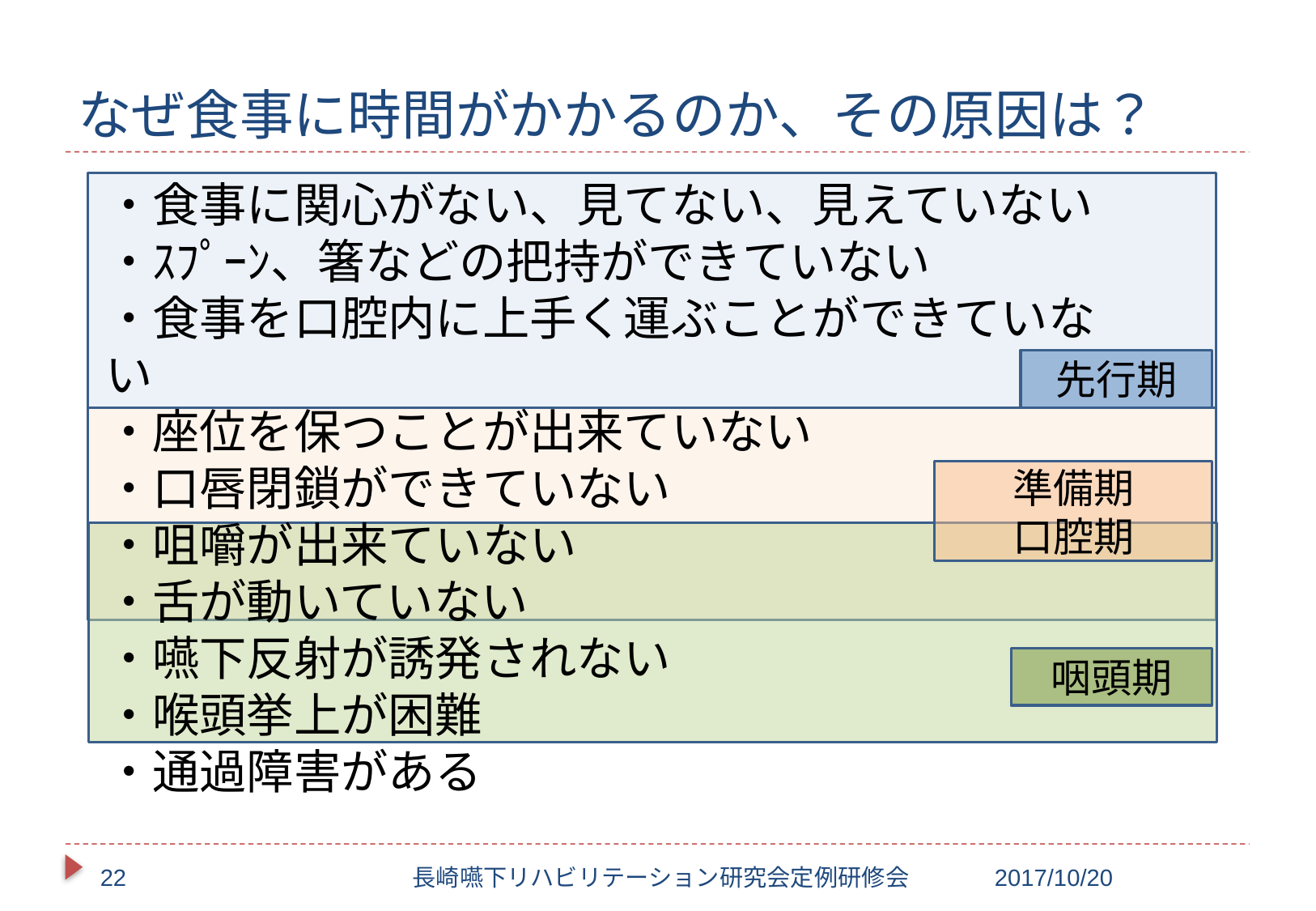

# なぜ食事に時間がかかるのか、その原因は？
・食事に関心がない、見てない、見えていない
・ｽﾌﾟｰﾝ、箸などの把持ができていない
・食事を口腔内に上手く運ぶことができていない
・座位を保つことが出来ていない
・口唇閉鎖ができていない
・咀嚼が出来ていない
・舌が動いていない
・嚥下反射が誘発されない
・喉頭挙上が困難
・通過障害がある

先行期

準備期
口腔期

咽頭期
22
長崎嚥下リハビリテーション研究会定例研修会
2017/10/20